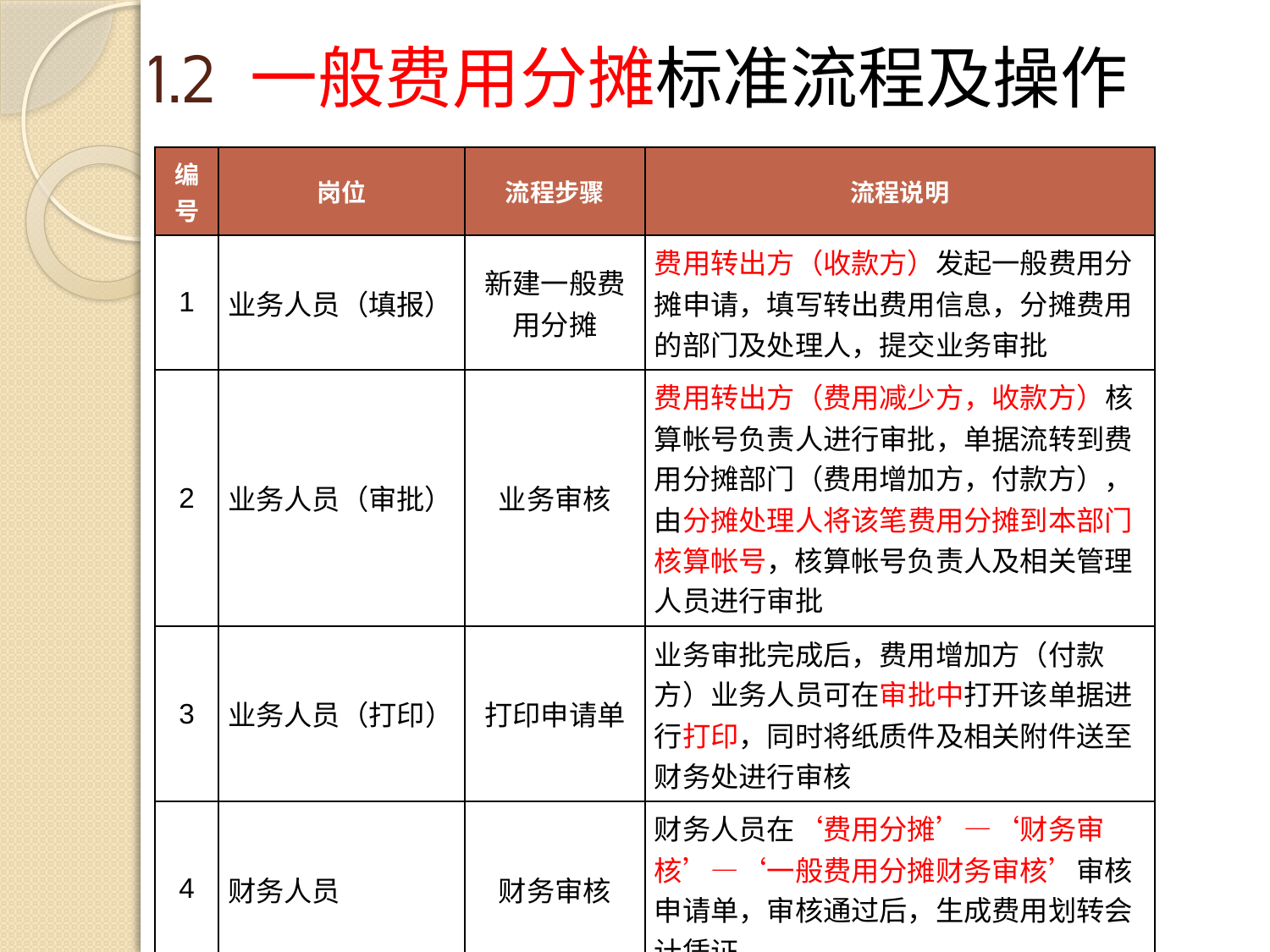

# 1.2 一般费用分摊标准流程及操作
| 编号 | 岗位 | 流程步骤 | 流程说明 |
| --- | --- | --- | --- |
| 1 | 业务人员（填报） | 新建一般费用分摊 | 费用转出方（收款方）发起一般费用分摊申请，填写转出费用信息，分摊费用的部门及处理人，提交业务审批 |
| 2 | 业务人员（审批） | 业务审核 | 费用转出方（费用减少方，收款方）核算帐号负责人进行审批，单据流转到费用分摊部门（费用增加方，付款方），由分摊处理人将该笔费用分摊到本部门核算帐号，核算帐号负责人及相关管理人员进行审批 |
| 3 | 业务人员（打印） | 打印申请单 | 业务审批完成后，费用增加方（付款方）业务人员可在审批中打开该单据进行打印，同时将纸质件及相关附件送至财务处进行审核 |
| 4 | 财务人员 | 财务审核 | 财务人员在‘费用分摊’—‘财务审核’—‘一般费用分摊财务审核’审核申请单，审核通过后，生成费用划转会计凭证 |